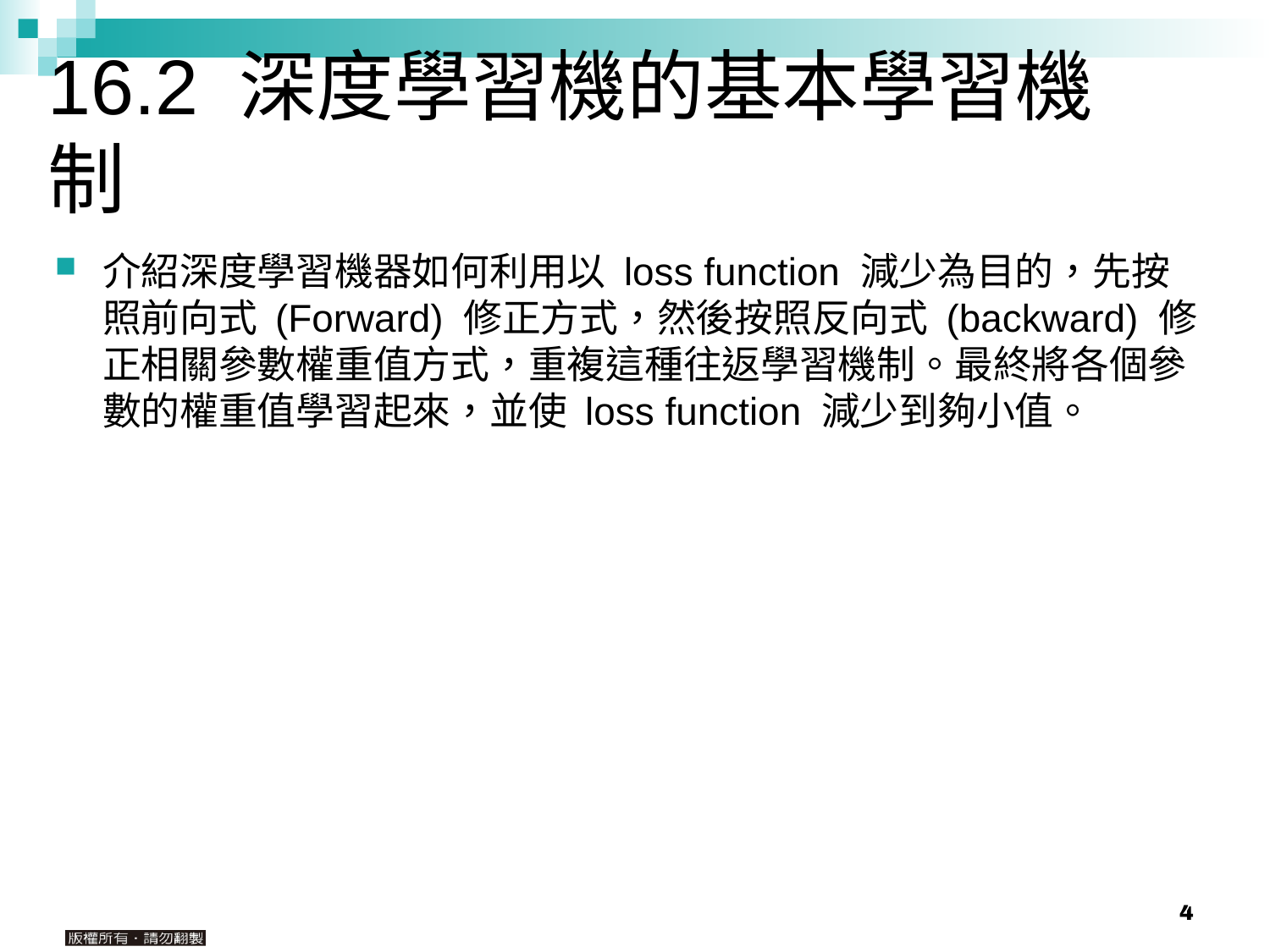

# 16.2 深度學習機的基本學習機制

介紹深度學習機器如何利用以 loss function 減少為目的，先按照前向式 (Forward) 修正方式，然後按照反向式 (backward) 修正相關參數權重值方式，重複這種往返學習機制。最終將各個參數的權重值學習起來，並使 loss function 減少到夠小值。
4